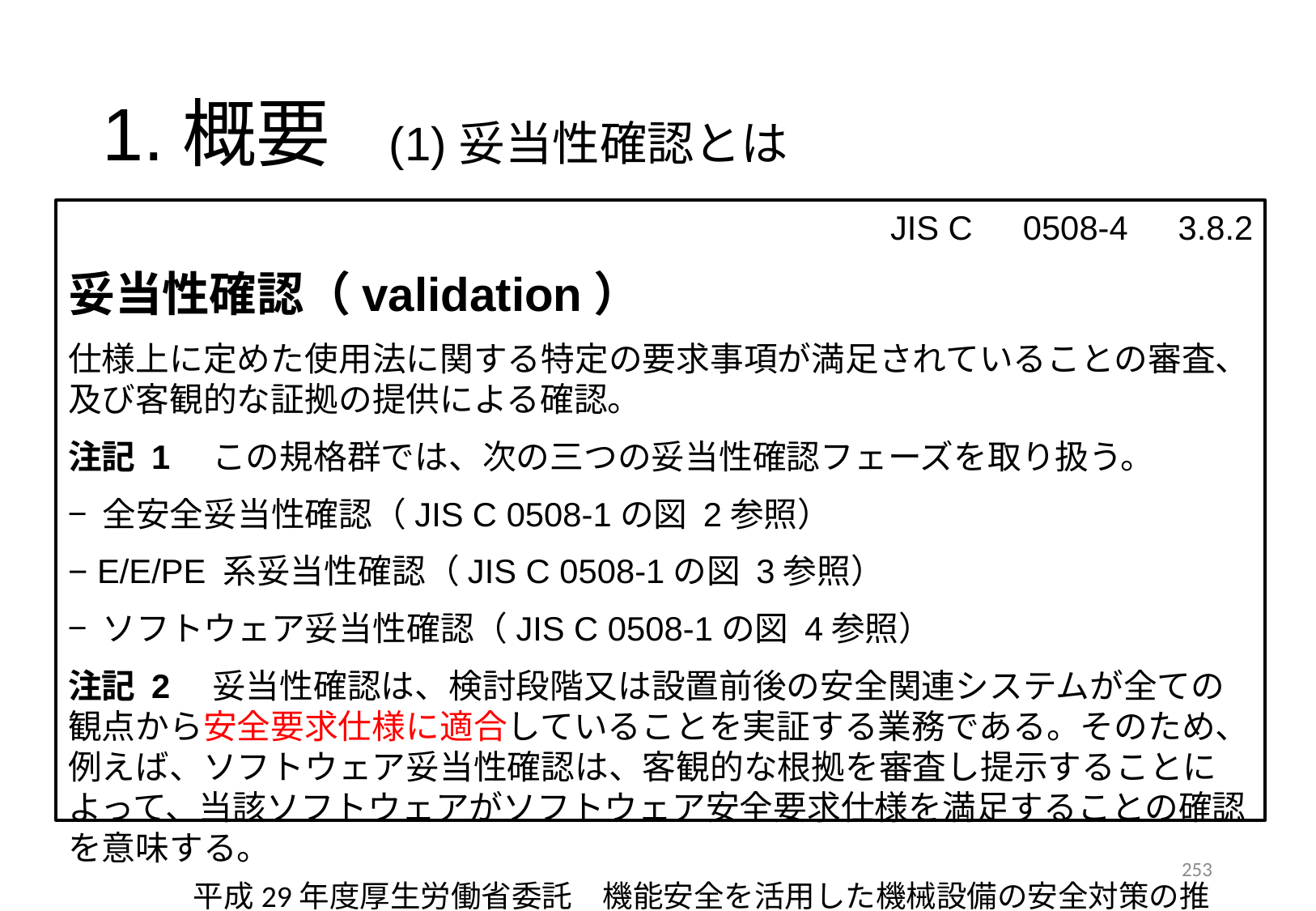

# 1.概要　(1)妥当性確認とは
　　　　　　JIS C　0508-4　3.8.2
妥当性確認（validation）
仕様上に定めた使用法に関する特定の要求事項が満足されていることの審査、及び客観的な証拠の提供による確認。
注記 1　この規格群では、次の三つの妥当性確認フェーズを取り扱う。
− 全安全妥当性確認（JIS C 0508-1の図 2参照）
− E/E/PE 系妥当性確認（JIS C 0508-1の図 3参照）
− ソフトウェア妥当性確認（JIS C 0508-1の図 4参照）
注記 2　妥当性確認は、検討段階又は設置前後の安全関連システムが全ての観点から安全要求仕様に適合していることを実証する業務である。そのため、例えば、ソフトウェア妥当性確認は、客観的な根拠を審査し提示することによって、当該ソフトウェアがソフトウェア安全要求仕様を満足することの確認を意味する。

253
平成29年度厚生労働省委託　機能安全を活用した機械設備の安全対策の推進事業　機能安全活用テキスト